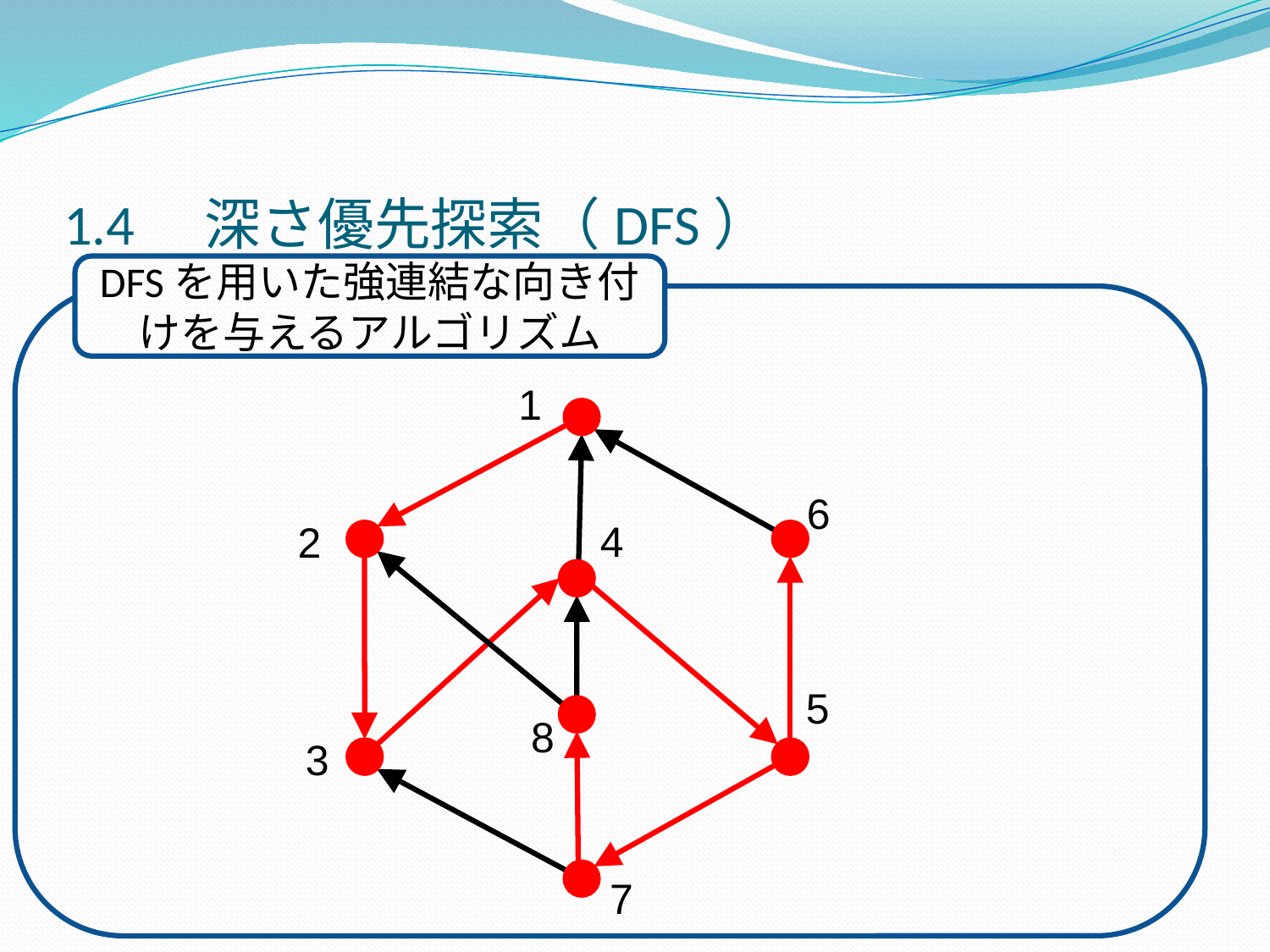

# 1.4　深さ優先探索（DFS）
DFSを用いた強連結な向き付けを与えるアルゴリズム

1

6
4
2
5
8
3
7